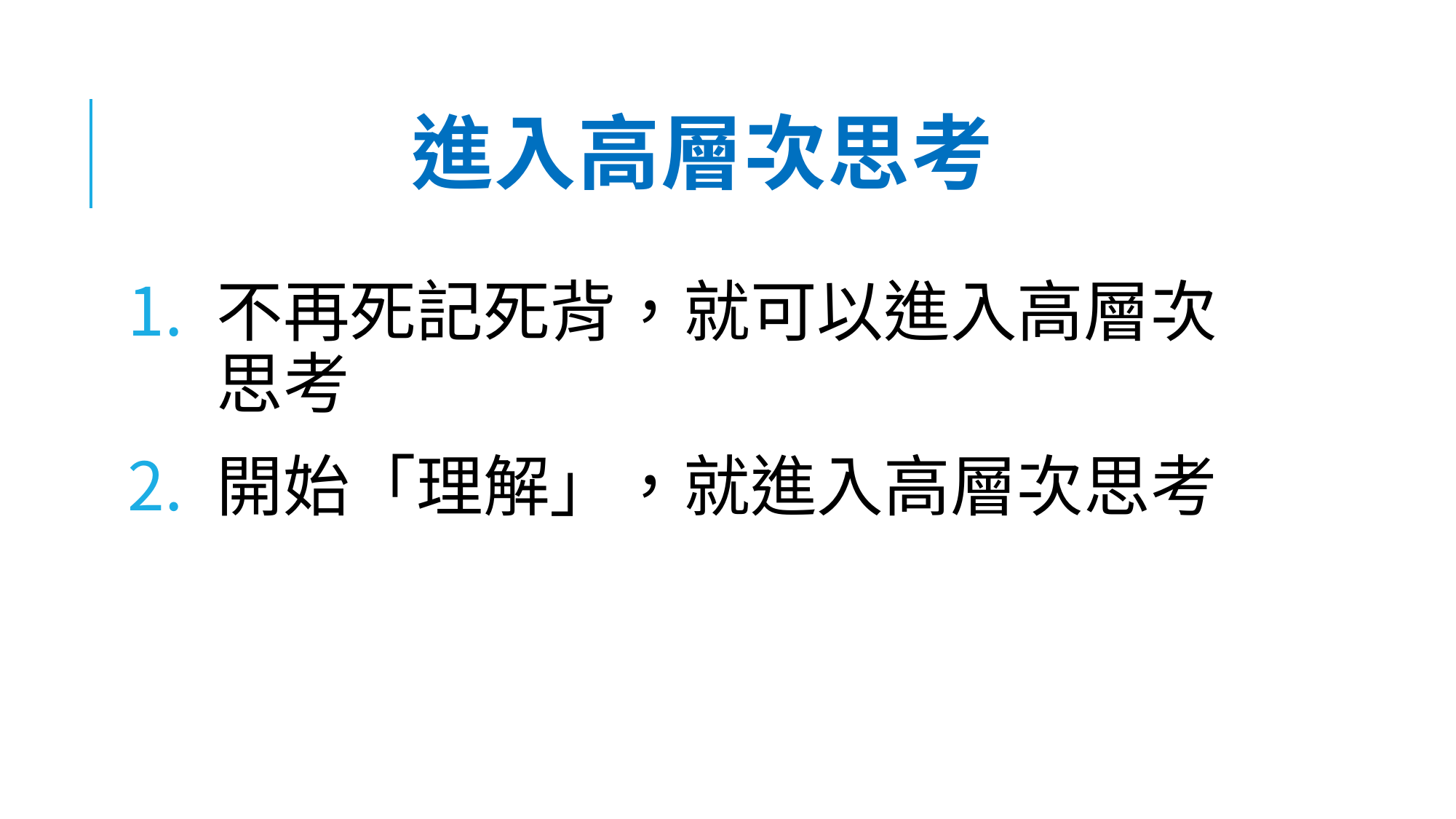

# 進入高層次思考
不再死記死背，就可以進入高層次思考
開始「理解」，就進入高層次思考